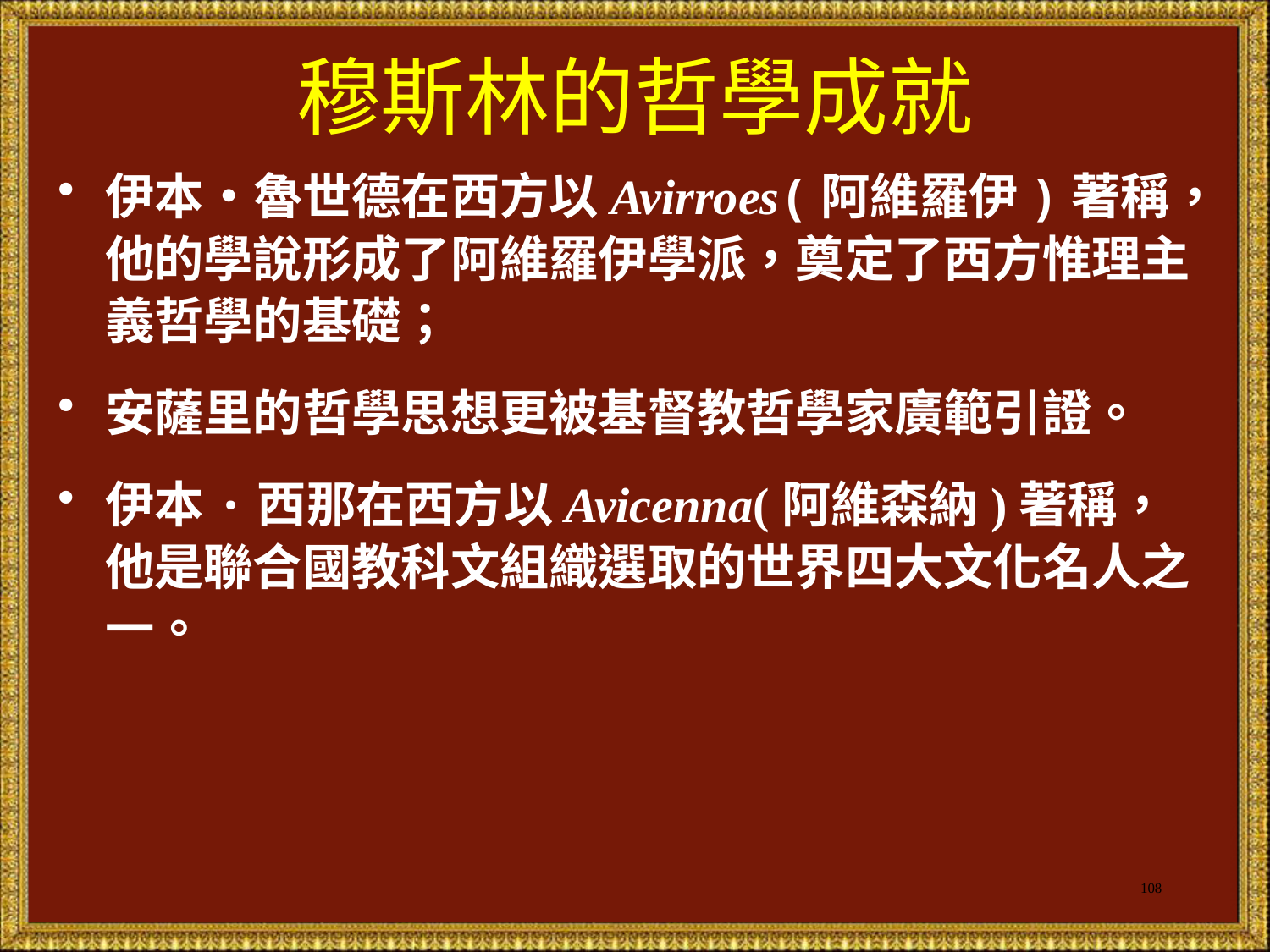

# 穆斯林的哲學成就
伊本‧魯世德在西方以Avirroes(阿維羅伊)著稱，他的學說形成了阿維羅伊學派，奠定了西方惟理主義哲學的基礎；
安薩里的哲學思想更被基督教哲學家廣範引證。
伊本·西那在西方以Avicenna(阿維森納)著稱，他是聯合國教科文組織選取的世界四大文化名人之一。
108